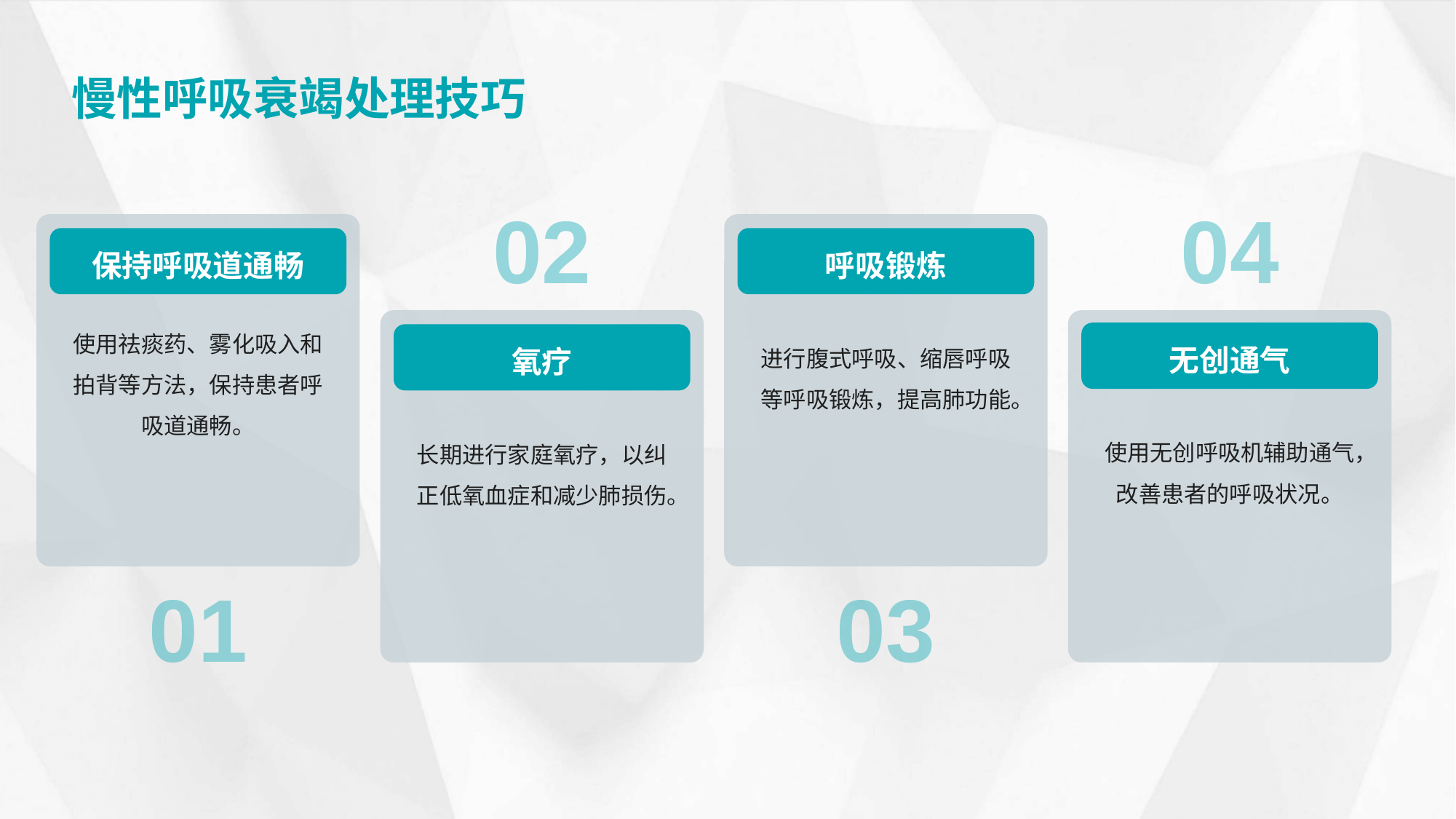

慢性呼吸衰竭处理技巧
02
04

保持呼吸道通畅
呼吸锻炼

使用祛痰药、雾化吸入和拍背等方法，保持患者呼吸道通畅。

进行腹式呼吸、缩唇呼吸等呼吸锻炼，提高肺功能。
无创通气
氧疗
使用无创呼吸机辅助通气，改善患者的呼吸状况。
长期进行家庭氧疗，以纠正低氧血症和减少肺损伤。
01
03